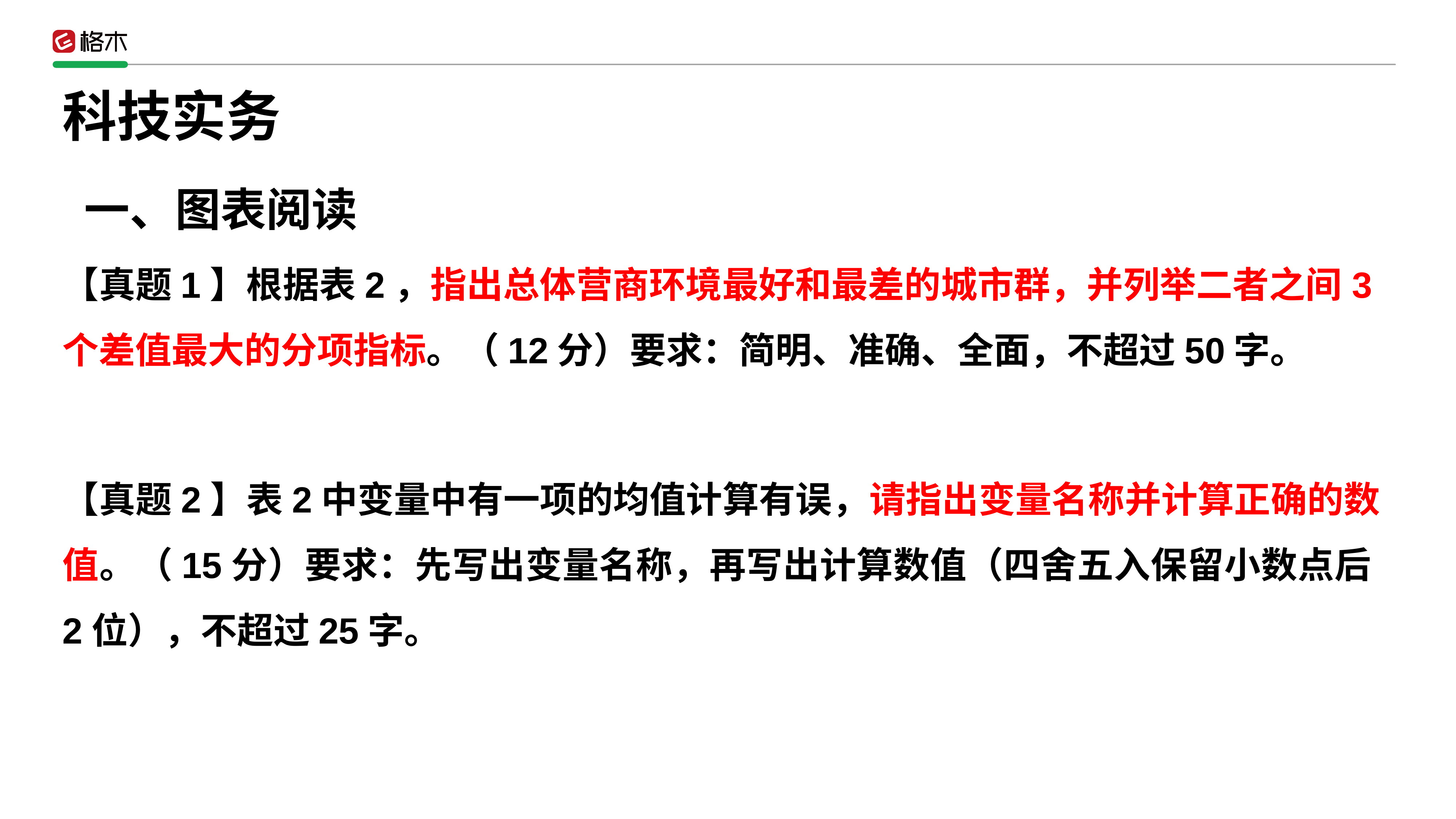

科技实务
一、图表阅读
【真题1】根据表2，指出总体营商环境最好和最差的城市群，并列举二者之间3个差值最大的分项指标。（12分）要求：简明、准确、全面，不超过50字。

【真题2】表2中变量中有一项的均值计算有误，请指出变量名称并计算正确的数值。（15分）要求：先写出变量名称，再写出计算数值（四舍五入保留小数点后2位），不超过25字。